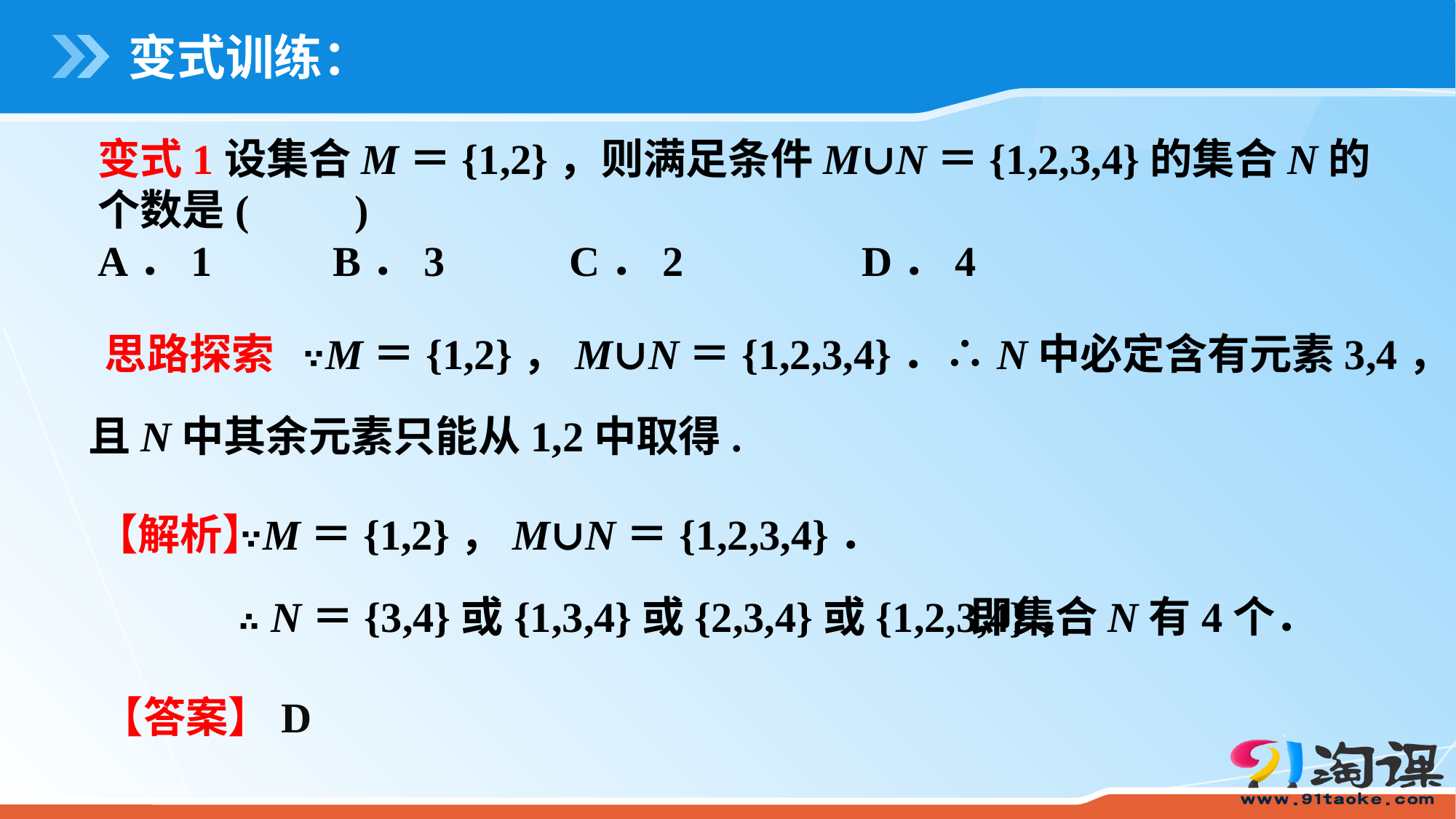

# 变式训练：
变式1设集合M＝{1,2}，则满足条件M∪N＝{1,2,3,4}的集合N的个数是(　　)
A．1 	B．3	C．2 		D．4
思路探索
∵M＝{1,2}，M∪N＝{1,2,3,4}．∴N中必定含有元素3,4，
且N中其余元素只能从1,2中取得.
【解析】
∵M＝{1,2}，M∪N＝{1,2,3,4}．
∴ N＝{3,4}或{1,3,4}或{2,3,4}或{1,2,3,4}，
即集合N有4个．
【答案】D